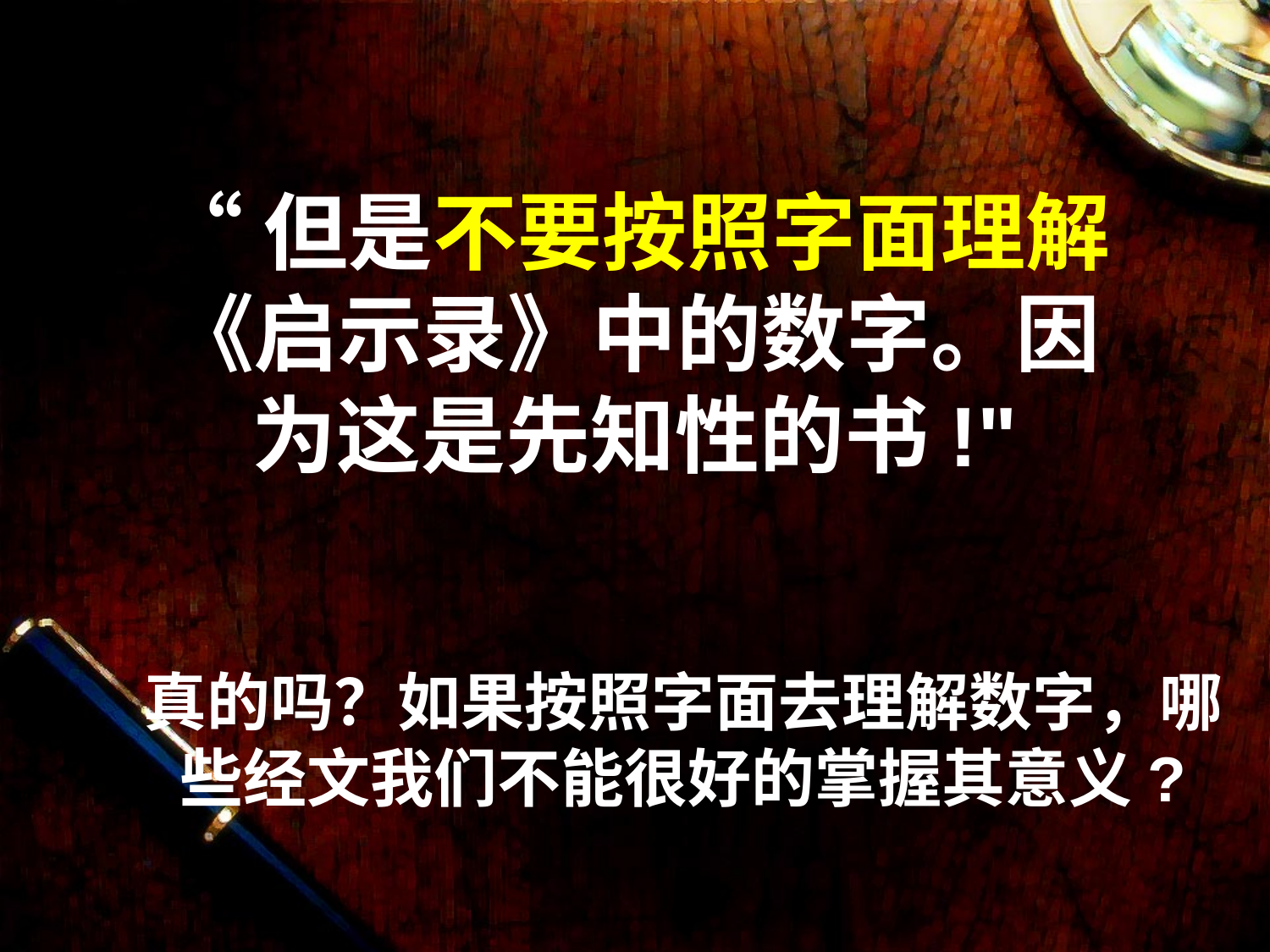

# “但是不要按照字面理解《启示录》中的数字。因为这是先知性的书!"
真的吗？如果按照字面去理解数字，哪些经文我们不能很好的掌握其意义?